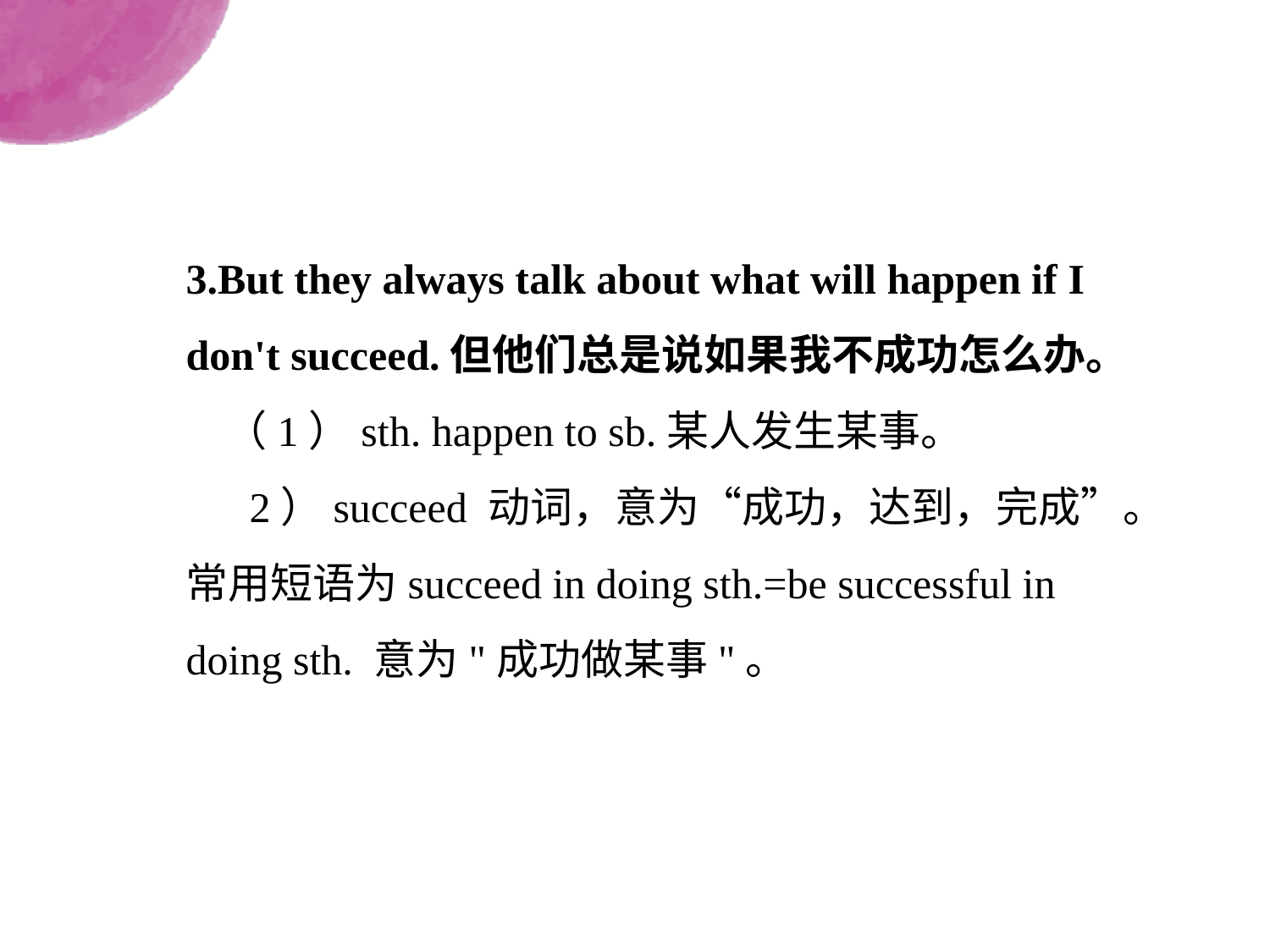

3.But they always talk about what will happen if I don't succeed.但他们总是说如果我不成功怎么办。
   （1）sth. happen to sb.某人发生某事。
      2）succeed 动词，意为“成功，达到，完成”。常用短语为succeed in doing sth.=be successful in doing sth. 意为"成功做某事"。